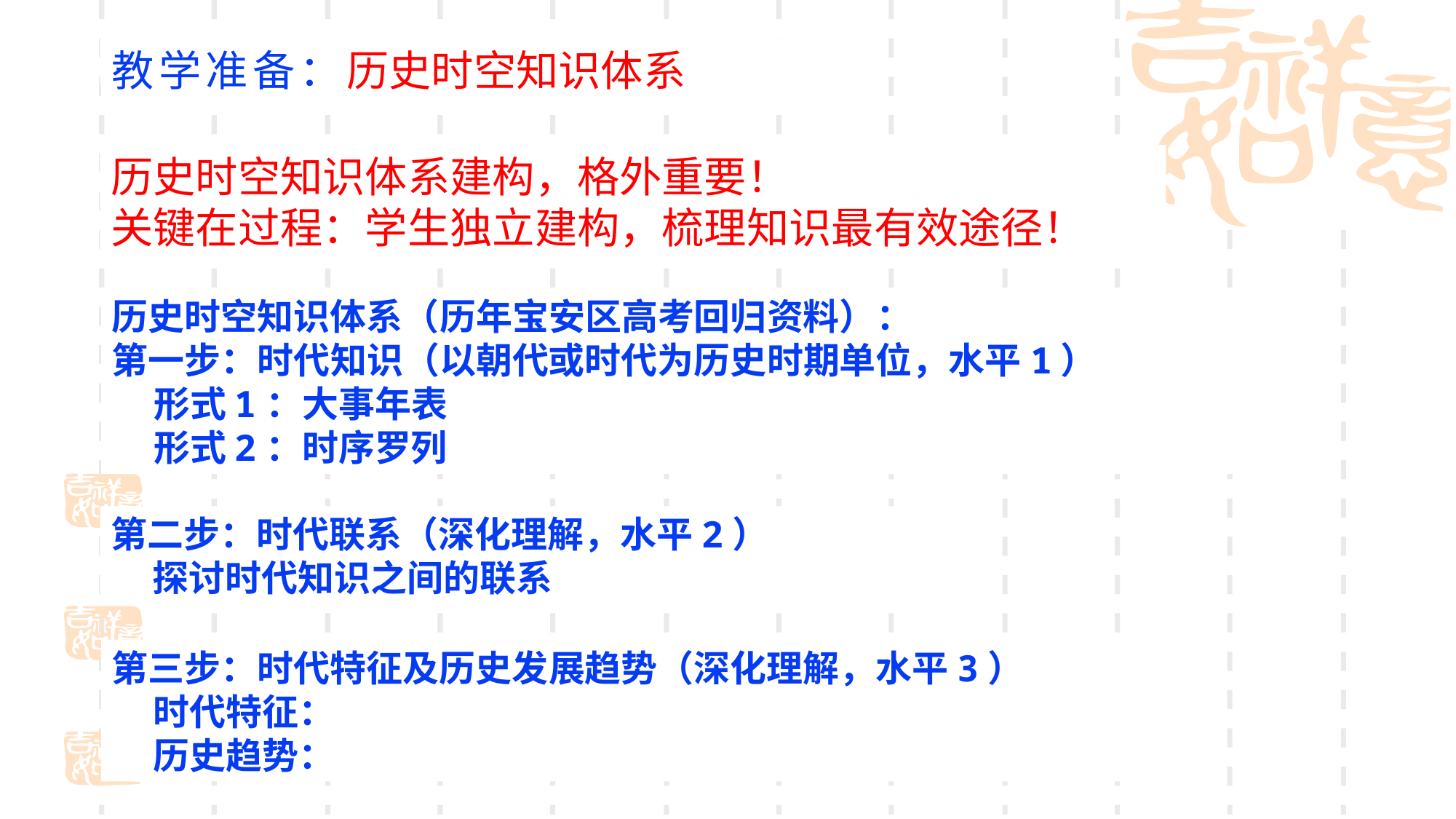

教学准备：历史时空知识体系
历史时空知识体系建构，格外重要！
关键在过程：学生独立建构，梳理知识最有效途径！
历史时空知识体系（历年宝安区高考回归资料）：
第一步：时代知识（以朝代或时代为历史时期单位，水平1）
    形式1：大事年表
    形式2：时序罗列
第二步：时代联系（深化理解，水平2）
    探讨时代知识之间的联系
第三步：时代特征及历史发展趋势（深化理解，水平3）
    时代特征：
    历史趋势：